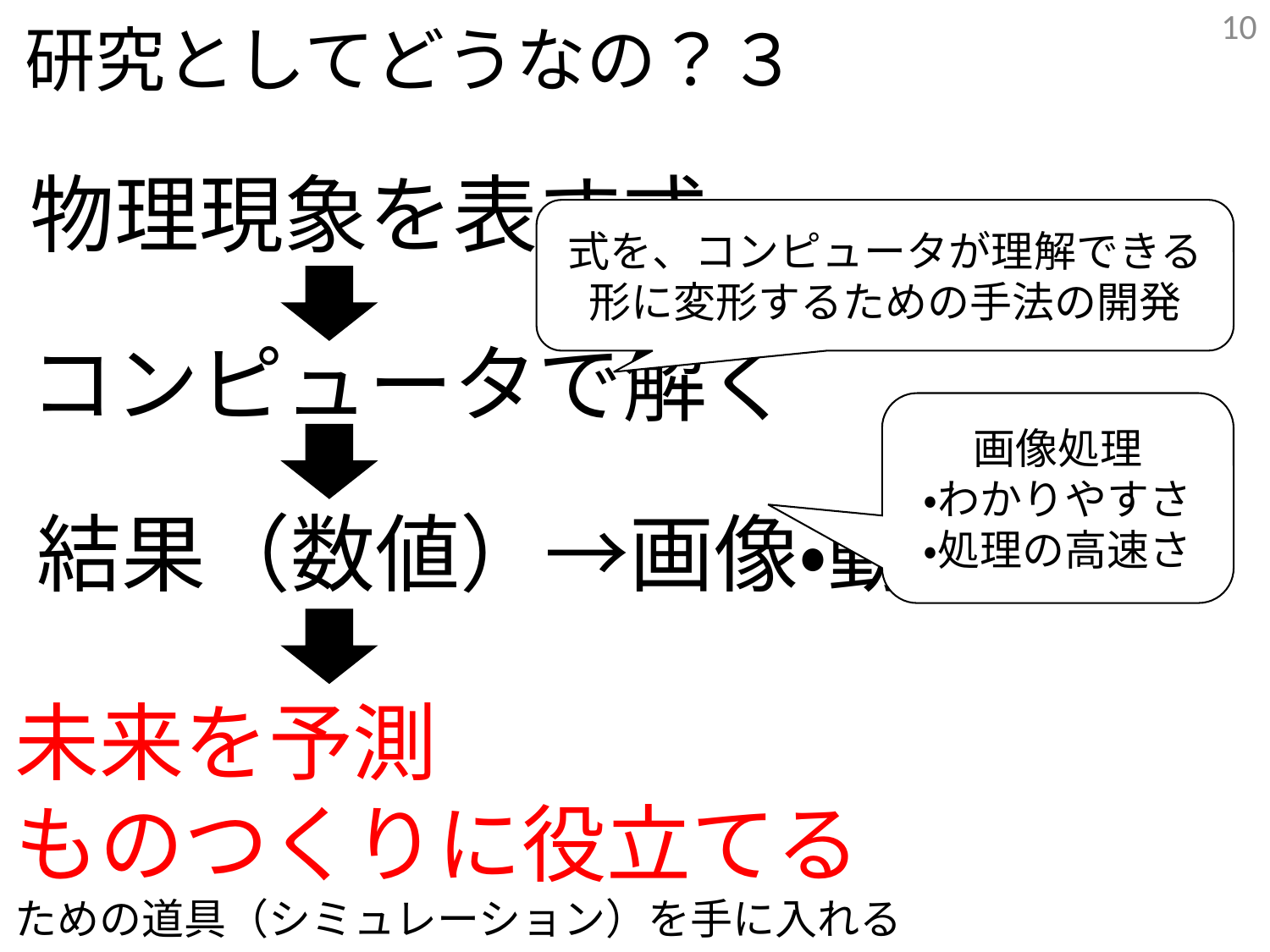

10
研究としてどうなの？３
物理現象を表す式
式を、コンピュータが理解できる
形に変形するための手法の開発

コンピュータで解く
画像処理
・わかりやすさ
・処理の高速さ

結果（数値）→画像・動画

未来を予測
ものつくりに役立てる
ための道具（シミュレーション）を手に入れる